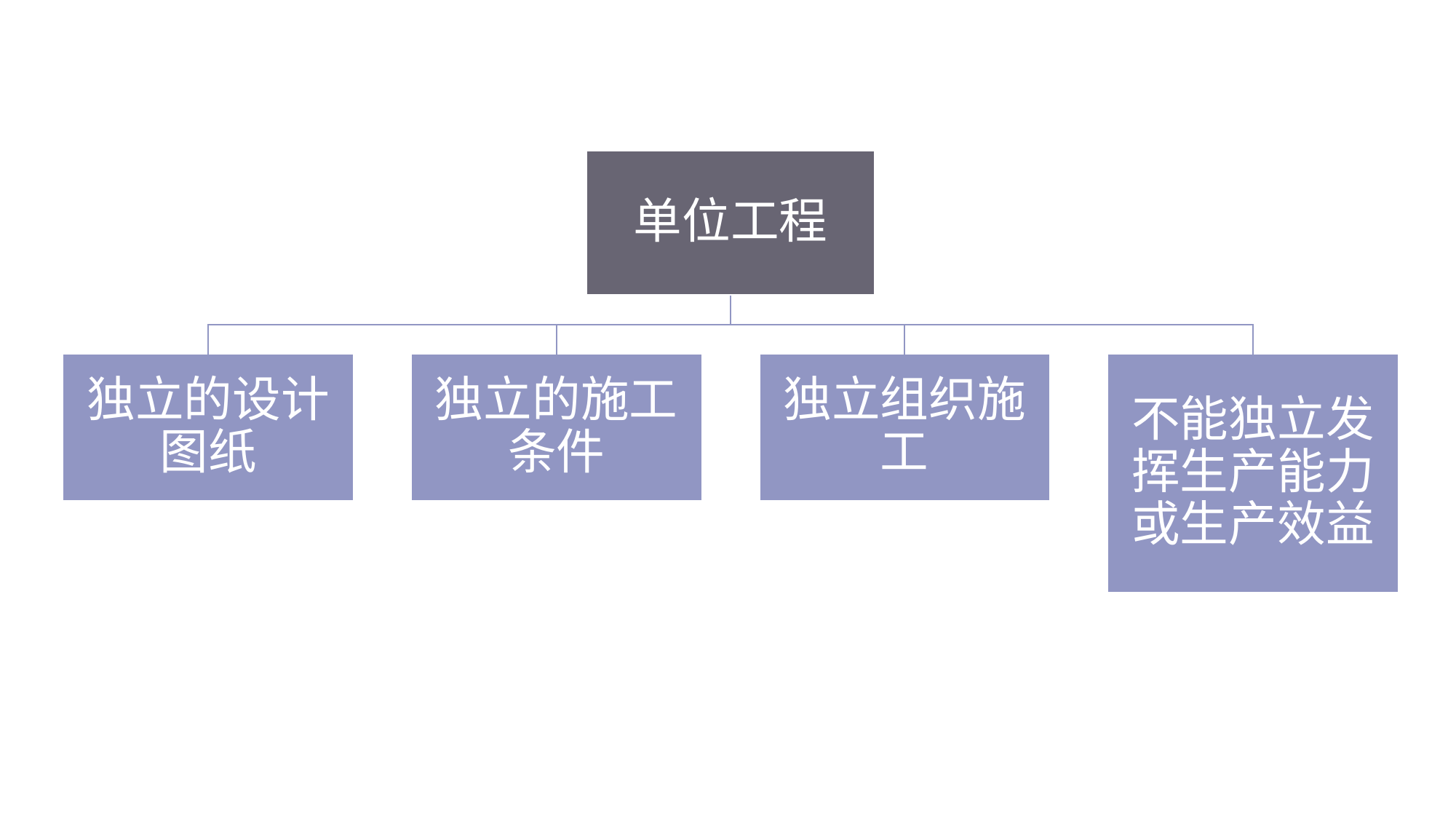

单位工程
独立的设计图纸
独立的施工条件
独立组织施工
不能独立发挥生产能力或生产效益